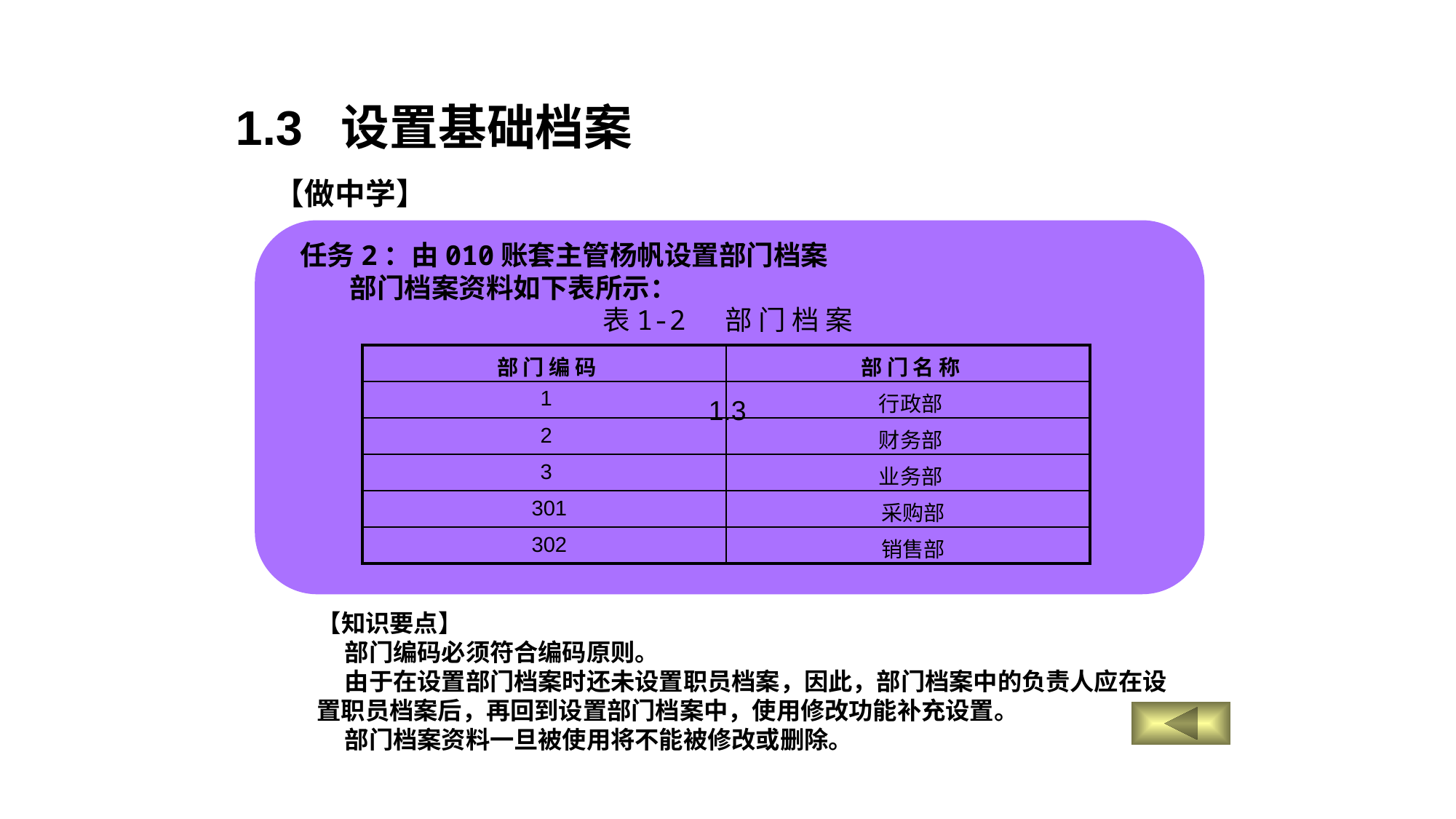

1.3  设置基础档案

【做中学】

任务2：由010账套主管杨帆设置部门档案
       部门档案资料如下表所示：
表1-2  部 门 档 案
| 部 门 编 码 | 部 门 名 称 |
| --- | --- |
| 1 | 行政部 |
| 2 | 财务部 |
| 3 | 业务部 |
| 301 | 采购部 |
| 302 | 销售部 |
1.3
【知识要点】
    部门编码必须符合编码原则。
    由于在设置部门档案时还未设置职员档案，因此，部门档案中的负责人应在设置职员档案后，再回到设置部门档案中，使用修改功能补充设置。
    部门档案资料一旦被使用将不能被修改或删除。